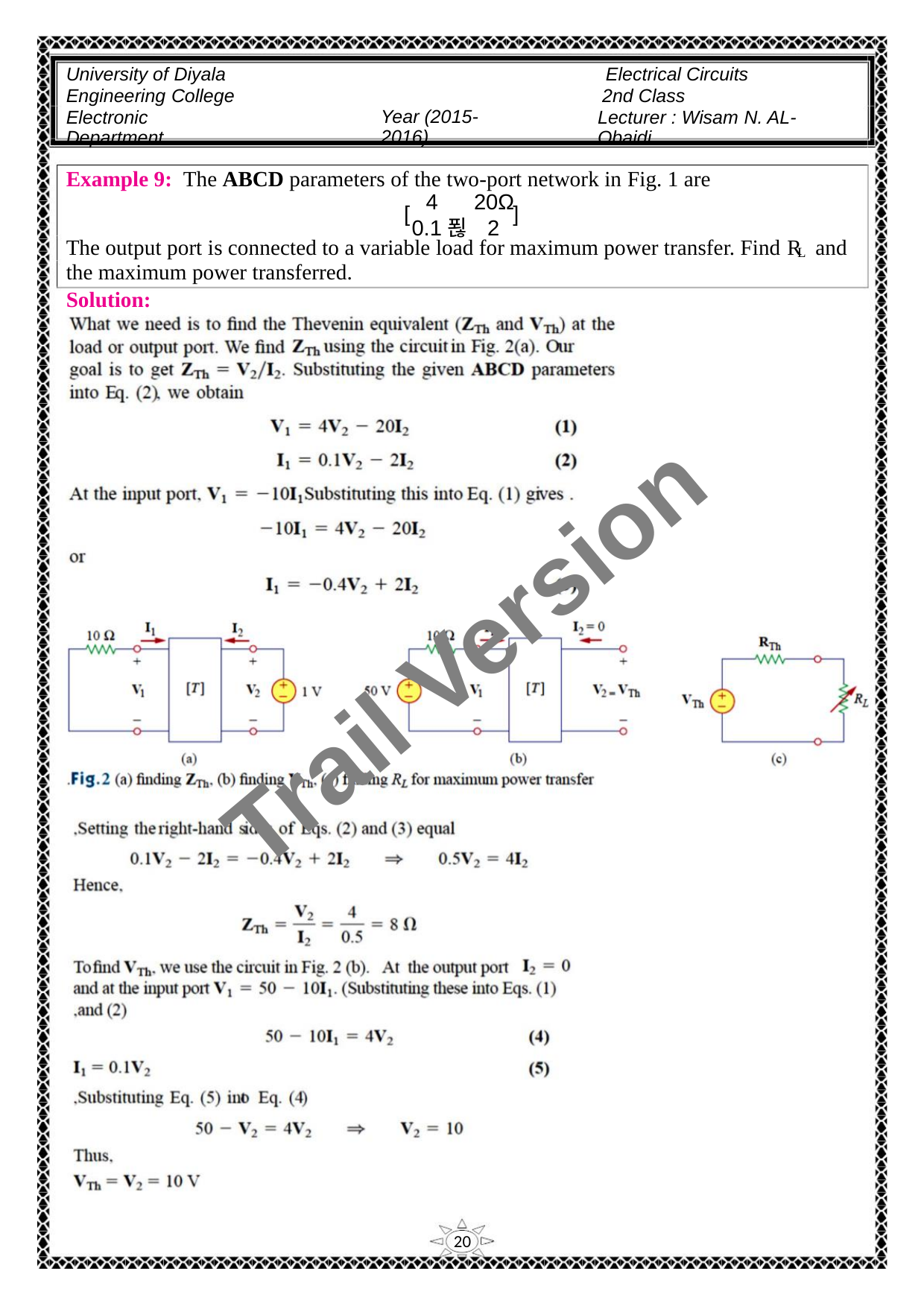

University of Diyala
Engineering College
Electronic Department
Electrical Circuits
2nd Class
Lecturer : Wisam N. AL-Obaidi
Year (2015-2016)
Example 9: The ABCD parameters of the two-port network in Fig. 1 are
4
0.1푆
20Ω
2
[
]
The output port is connected to a variable load for maximum power transfer. Find R and
L
the maximum power transferred.
Solution:
Trail Version
Trail Version
Trail Version
Trail Version
Trail Version
Trail Version
Trail Version
Trail Version
Trail Version
Trail Version
Trail Version
Trail Version
Trail Version
20